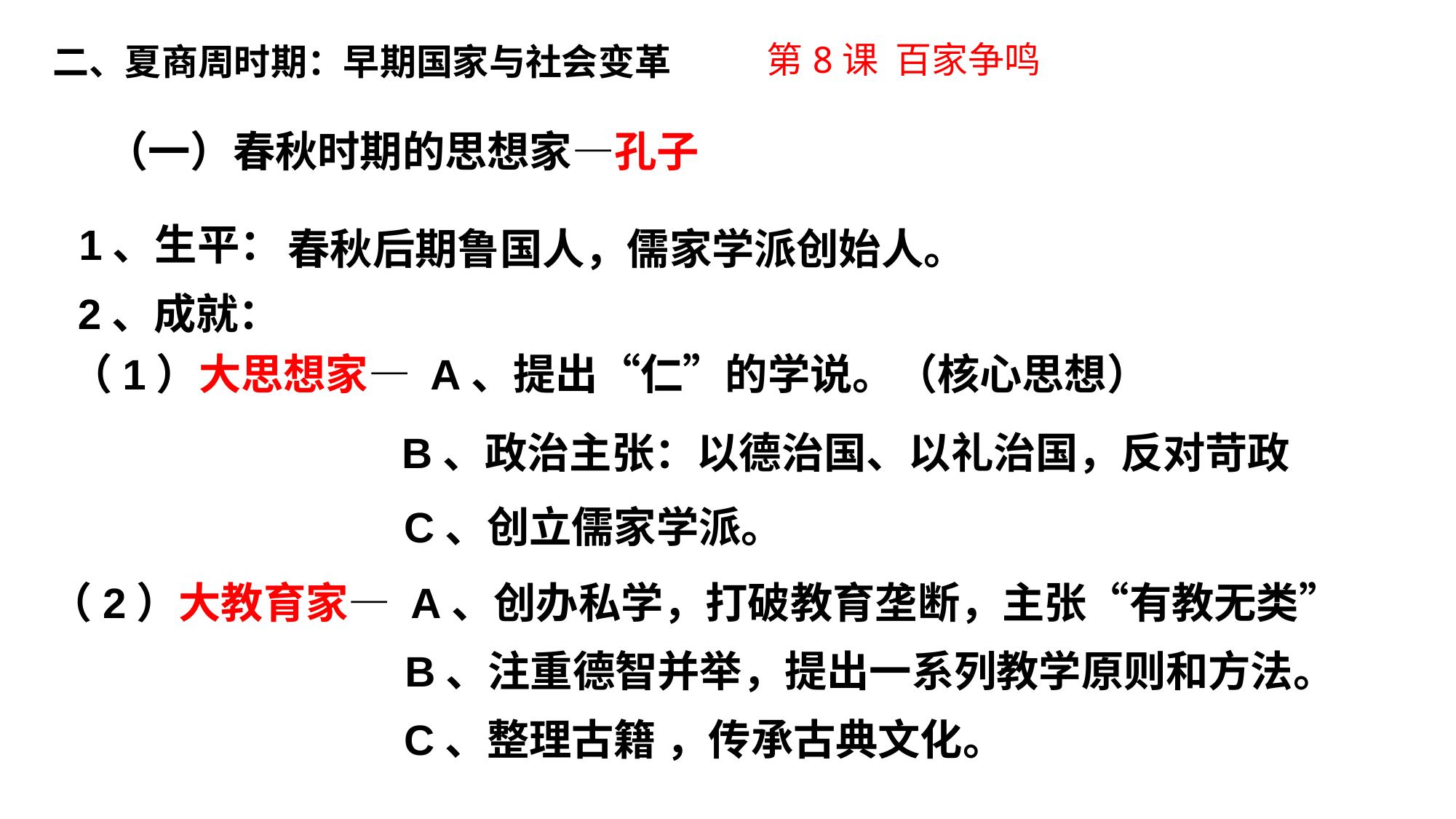

第8课  百家争鸣
二、夏商周时期：早期国家与社会变革
（一）春秋时期的思想家—孔子
1、生平：
春秋后期鲁国人，儒家学派创始人。
2、成就：
（1）大思想家— A、提出“仁”的学说。（核心思想）
B、政治主张：以德治国、以礼治国，反对苛政
C、创立儒家学派。
（2）大教育家— A、创办私学，打破教育垄断，主张“有教无类”
B、注重德智并举，提出一系列教学原则和方法。
C、整理古籍 ，传承古典文化。